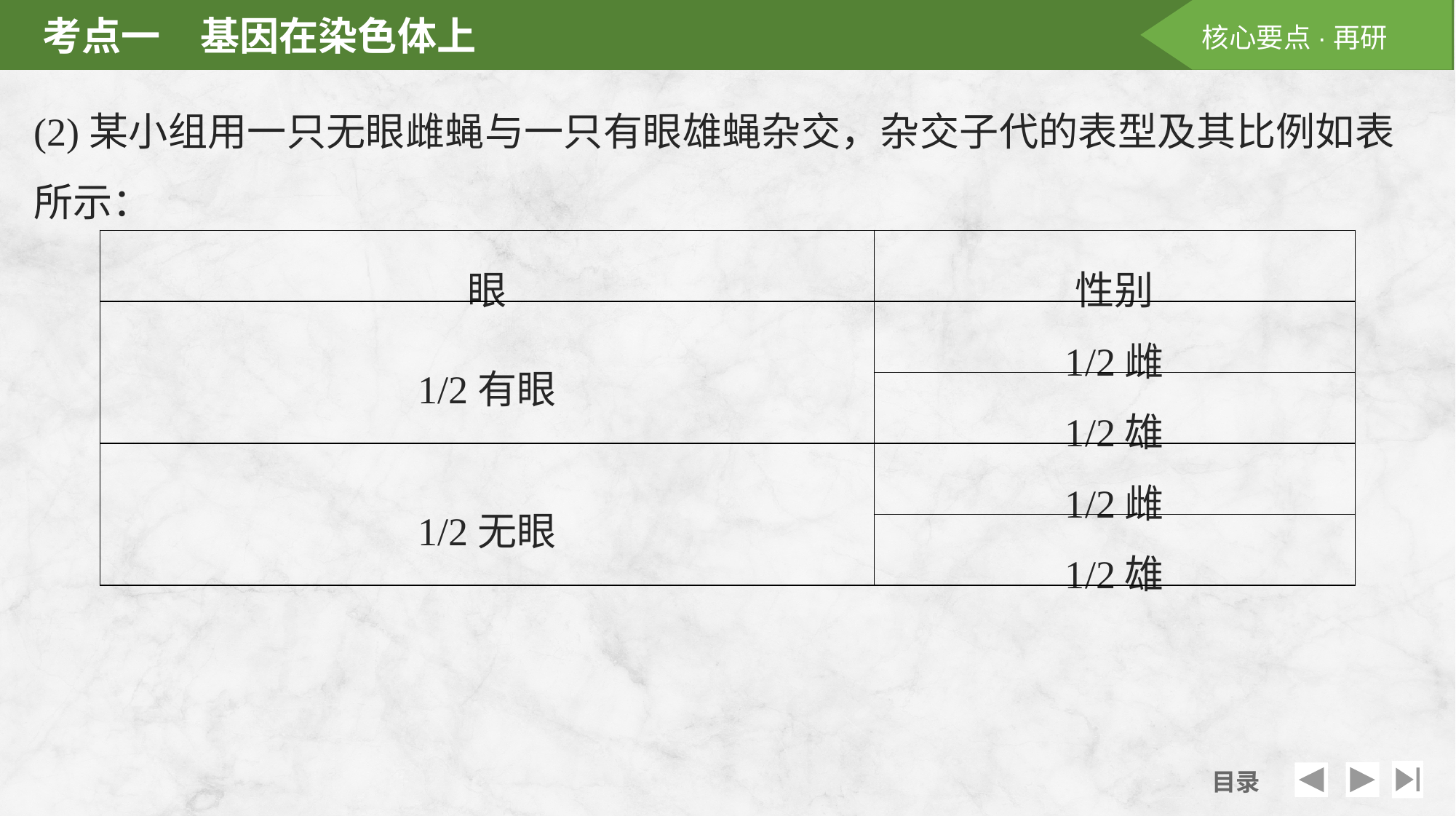

(2)某小组用一只无眼雌蝇与一只有眼雄蝇杂交，杂交子代的表型及其比例如表所示：
| 眼 | 性别 |
| --- | --- |
| 1/2有眼 | 1/2雌 |
|  | 1/2雄 |
| 1/2无眼 | 1/2雌 |
|  | 1/2雄 |